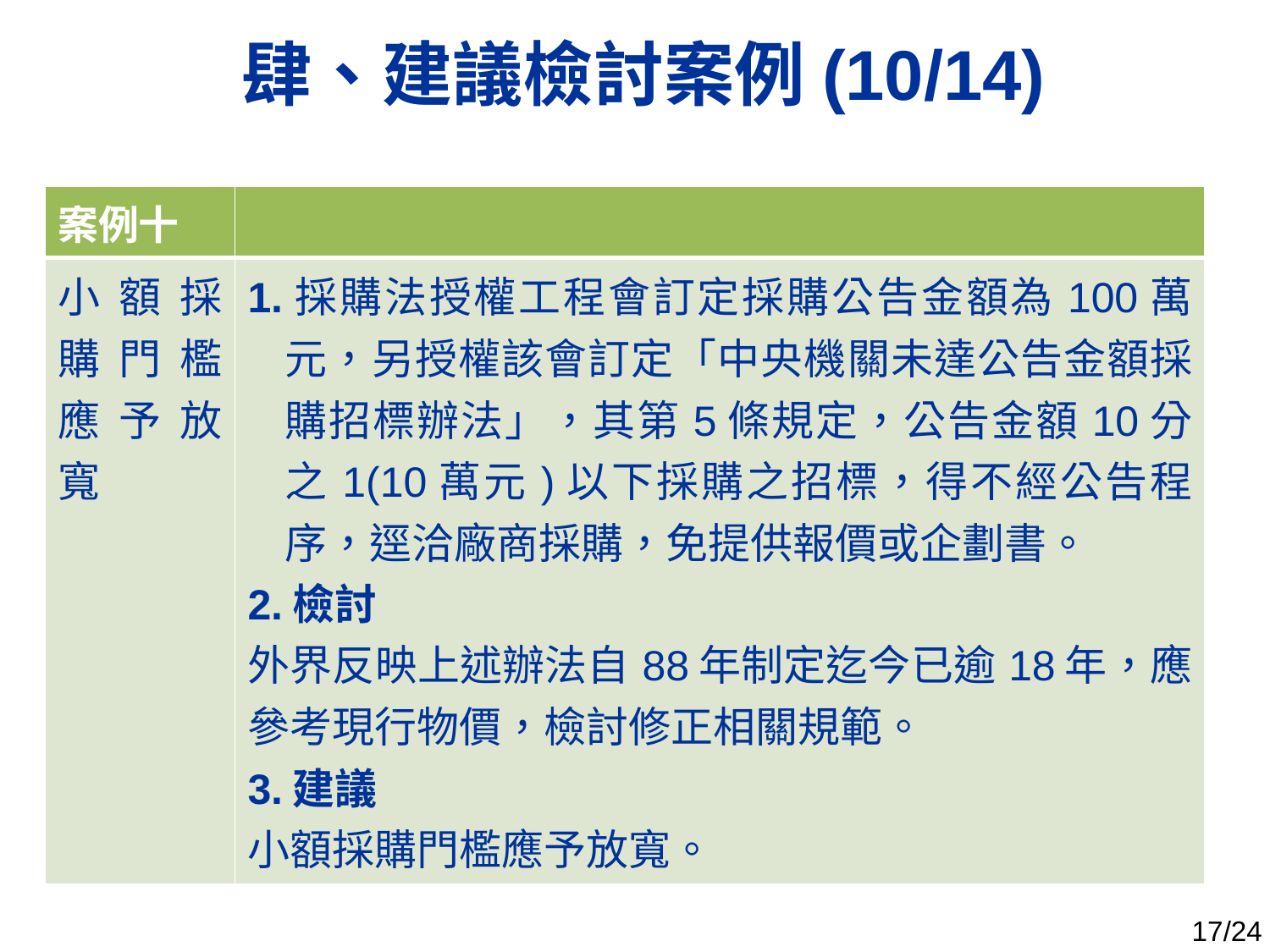

肆、建議檢討案例(10/14)

| 案例十 |  |
| --- | --- |
| 小額採購門檻應予放寬 | 1.採購法授權工程會訂定採購公告金額為100萬元，另授權該會訂定「中央機關未達公告金額採購招標辦法」，其第5條規定，公告金額10分之1(10萬元)以下採購之招標，得不經公告程序，逕洽廠商採購，免提供報價或企劃書。 2.檢討 外界反映上述辦法自88年制定迄今已逾18年，應參考現行物價，檢討修正相關規範。 3.建議 小額採購門檻應予放寬。 |